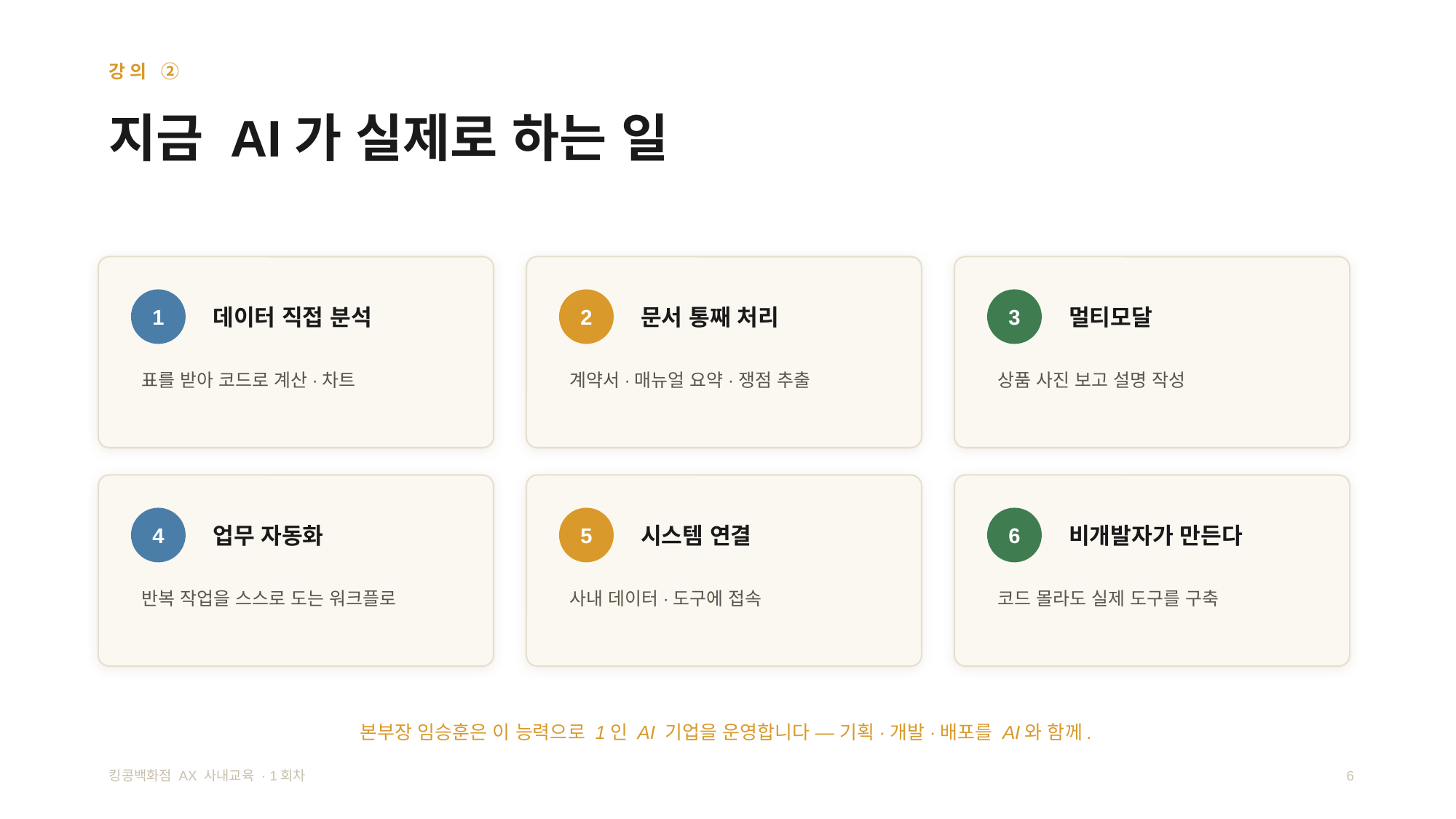

강의 ②
지금 AI가 실제로 하는 일

1
데이터 직접 분석

2
문서 통째 처리

3
멀티모달
표를 받아 코드로 계산·차트
계약서·매뉴얼 요약·쟁점 추출
상품 사진 보고 설명 작성

4
업무 자동화

5
시스템 연결

6
비개발자가 만든다
반복 작업을 스스로 도는 워크플로
사내 데이터·도구에 접속
코드 몰라도 실제 도구를 구축
본부장 임승훈은 이 능력으로 1인 AI 기업을 운영합니다 — 기획·개발·배포를 AI와 함께.
킹콩백화점 AX 사내교육 · 1회차
6